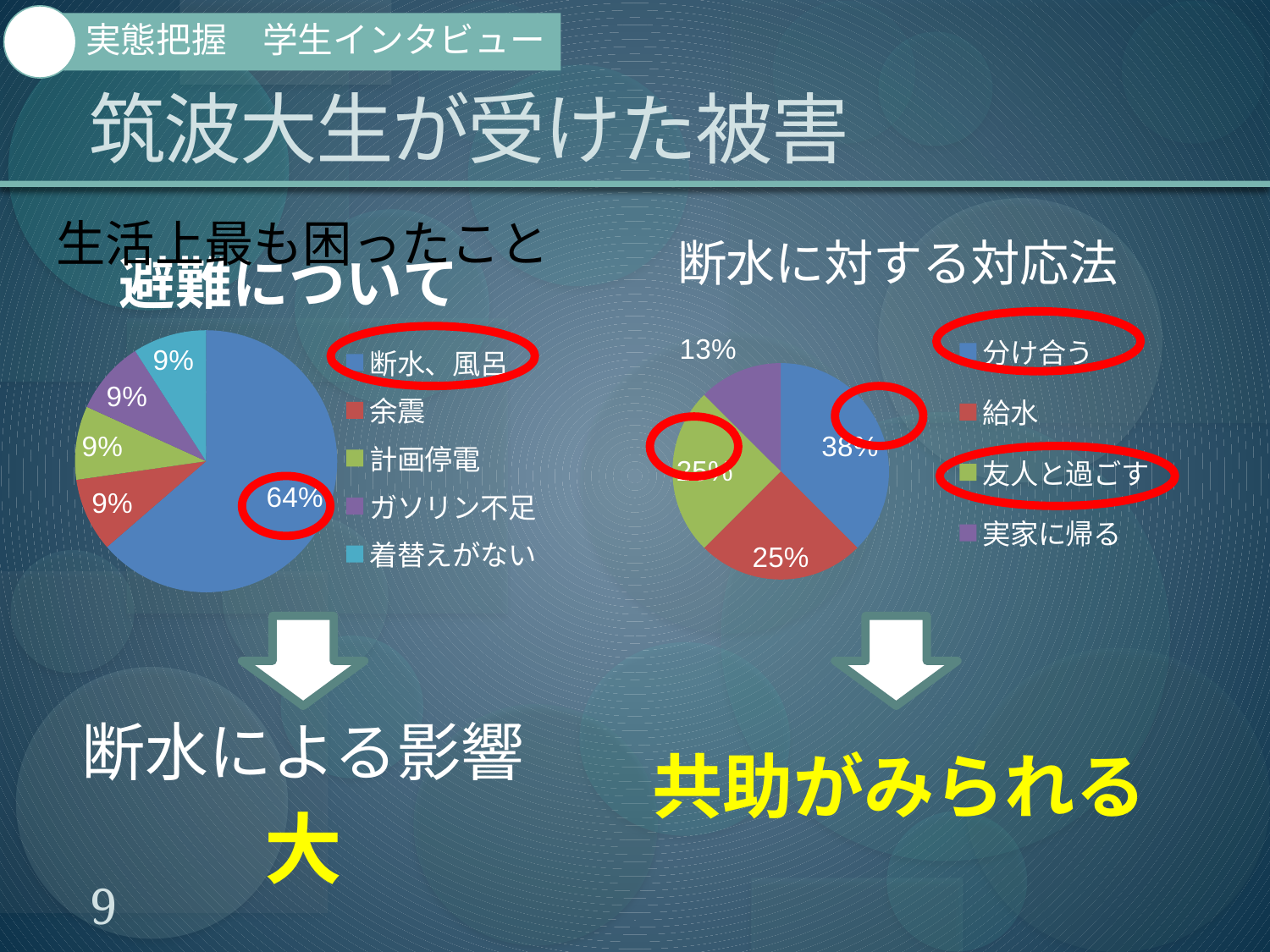

実態把握　学生インタビュー
# 筑波大生が受けた被害

### Chart: 避難について

| Category |
|---|
生活上最も困ったこと

### Chart: 断水に対する対応法

| Category |  |
|---|---|
| 分け合う | 3.0 |
| 給水 | 2.0 |
| 友人と過ごす | 2.0 |
| 実家に帰る | 1.0 |

### Chart

| Category |  |
|---|---|
| 断水、風呂 | 7.0 |
| 余震 | 1.0 |
| 計画停電 | 1.0 |
| ガソリン不足 | 1.0 |
| 着替えがない | 1.0 |

断水による影響
大
共助がみられる
9